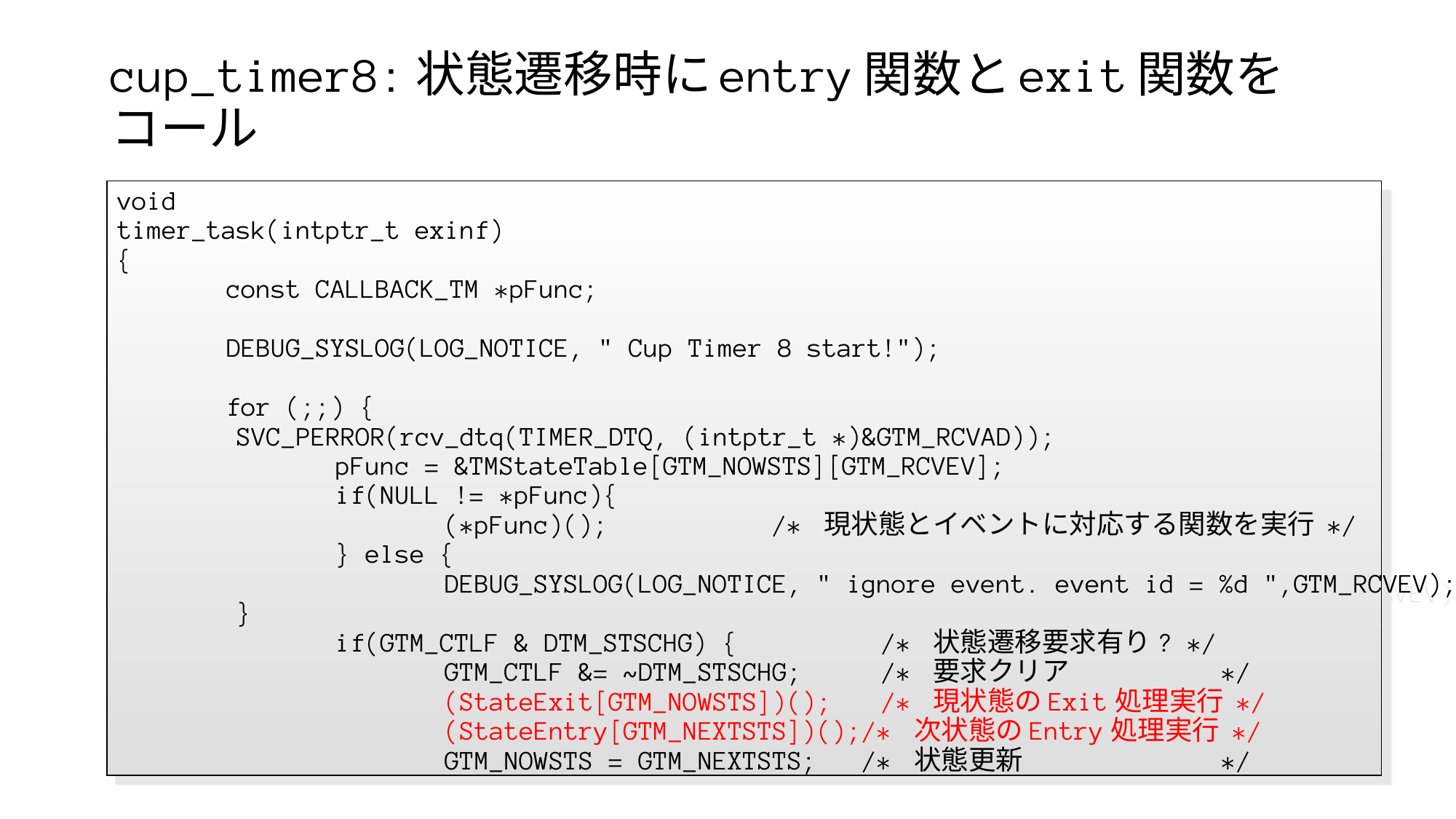

# cup_timer8:状態遷移時にentry関数とexit関数をコール
void
timer_task(intptr_t exinf)
{
	const CALLBACK_TM *pFunc;

	DEBUG_SYSLOG(LOG_NOTICE, " Cup Timer 8 start!");

	for (;;) {
        SVC_PERROR(rcv_dtq(TIMER_DTQ, (intptr_t *)&GTM_RCVAD));
		pFunc = &TMStateTable[GTM_NOWSTS][GTM_RCVEV];
		if(NULL != *pFunc){
			(*pFunc)();		/* 現状態とイベントに対応する関数を実行 */
		} else {
			DEBUG_SYSLOG(LOG_NOTICE, " ignore event. event id = %d ",GTM_RCVEV);
        }
		if(GTM_CTLF & DTM_STSCHG) {		/* 状態遷移要求有り? */
			GTM_CTLF &= ~DTM_STSCHG;	/* 要求クリア		 */
			(StateExit[GTM_NOWSTS])();	/* 現状態のExit処理実行 */
			(StateEntry[GTM_NEXTSTS])();/* 次状態のEntry処理実行 */
			GTM_NOWSTS = GTM_NEXTSTS;   /* 状態更新 		 */